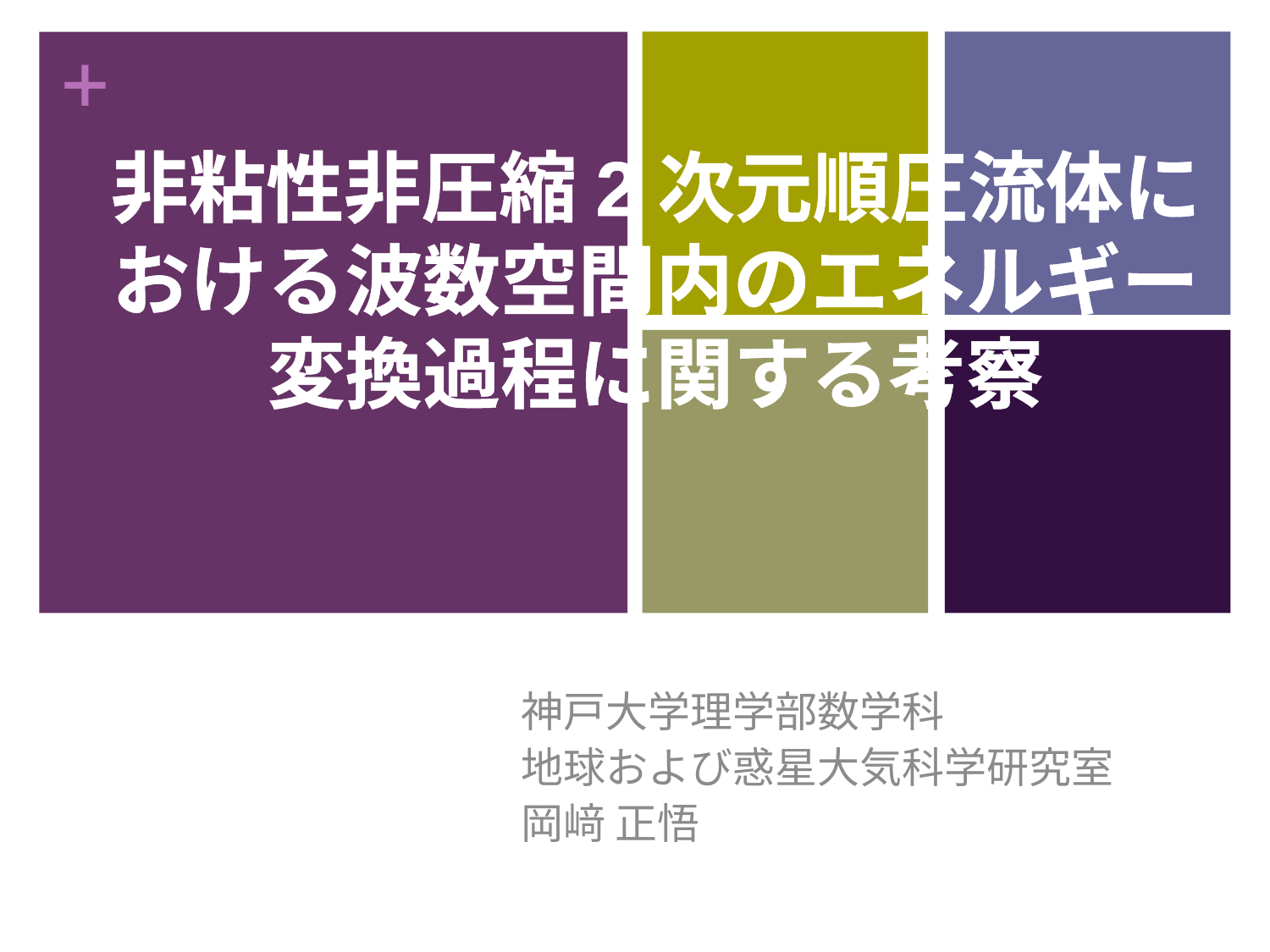

# 非粘性非圧縮2次元順圧流体における波数空間内のエネルギー変換過程に関する考察
神戸大学理学部数学科
地球および惑星大気科学研究室
岡﨑 正悟